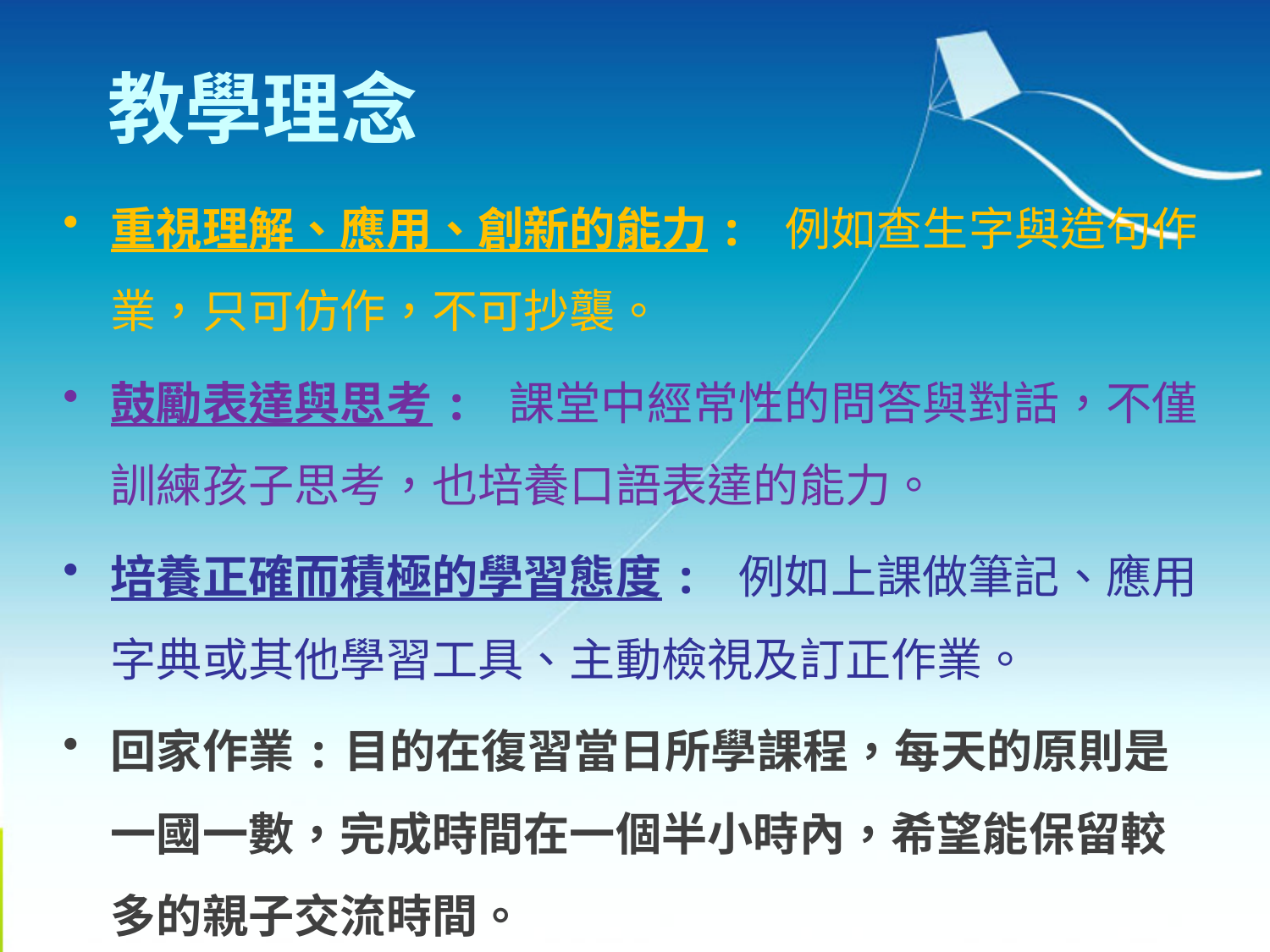

# 教學理念
重視理解、應用、創新的能力: 例如查生字與造句作業，只可仿作，不可抄襲。
鼓勵表達與思考: 課堂中經常性的問答與對話，不僅訓練孩子思考，也培養口語表達的能力。
培養正確而積極的學習態度: 例如上課做筆記、應用字典或其他學習工具、主動檢視及訂正作業。
回家作業:目的在復習當日所學課程，每天的原則是一國一數，完成時間在一個半小時內，希望能保留較多的親子交流時間。